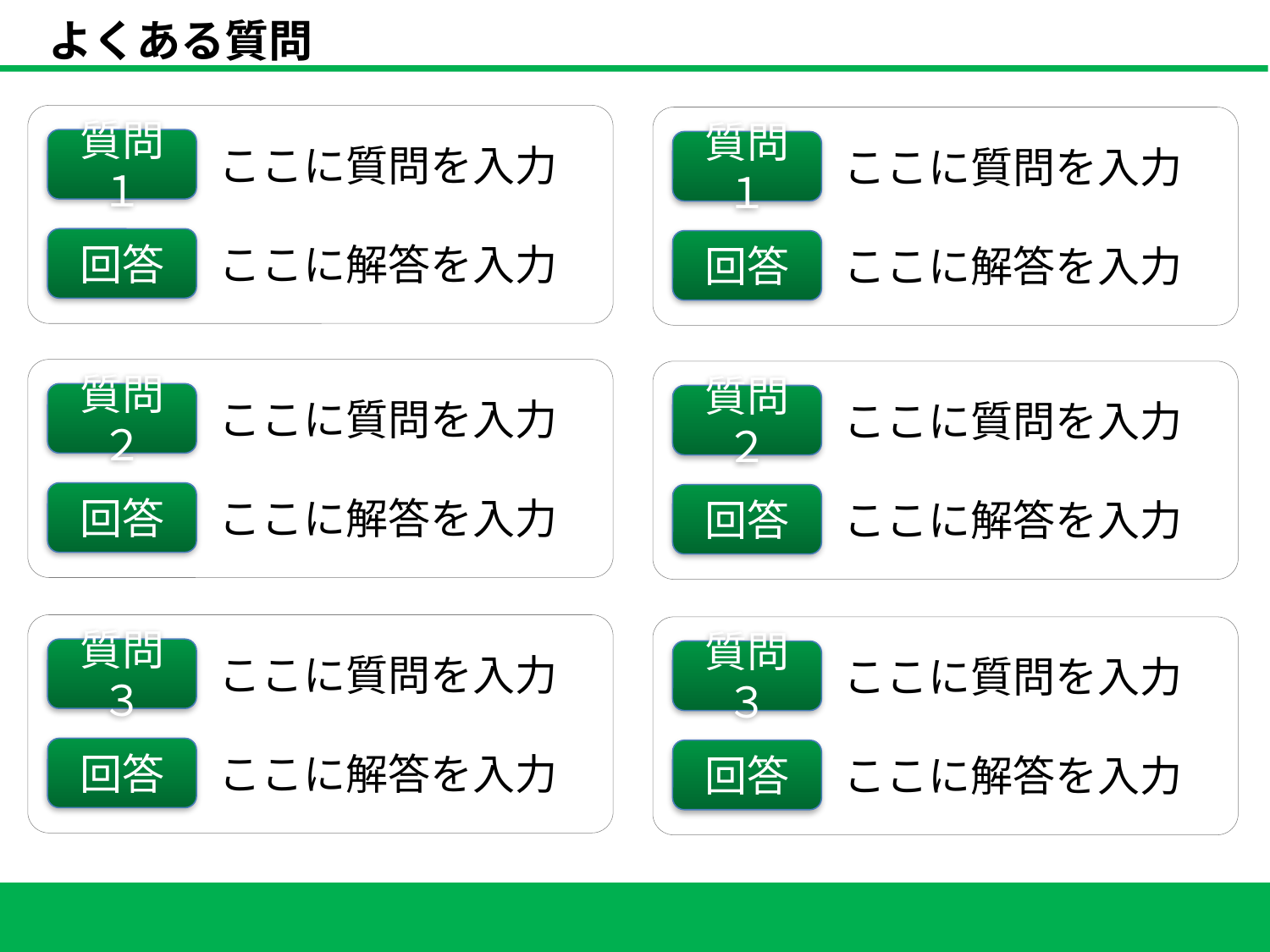

よくある質問

ここに質問を入力
ここに質問を入力
質問１
質問１
ここに解答を入力
ここに解答を入力
回答
回答

ここに質問を入力
ここに質問を入力
質問２
質問２
ここに解答を入力
ここに解答を入力
回答
回答

ここに質問を入力
ここに質問を入力
質問３
質問３
ここに解答を入力
ここに解答を入力
回答
回答